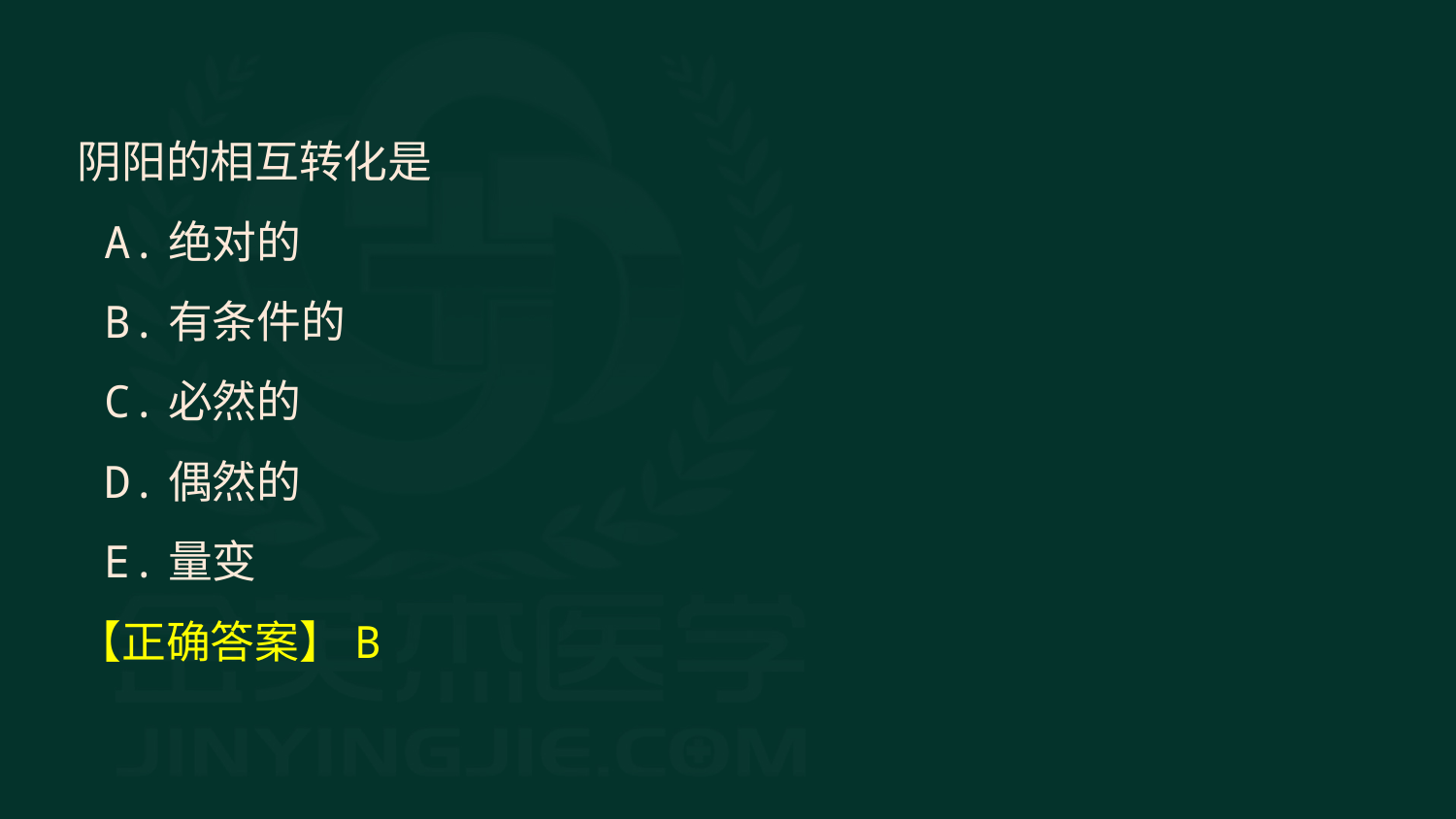

阴阳的相互转化是
 A.绝对的
 B.有条件的
 C.必然的
 D.偶然的
 E.量变
【正确答案】B